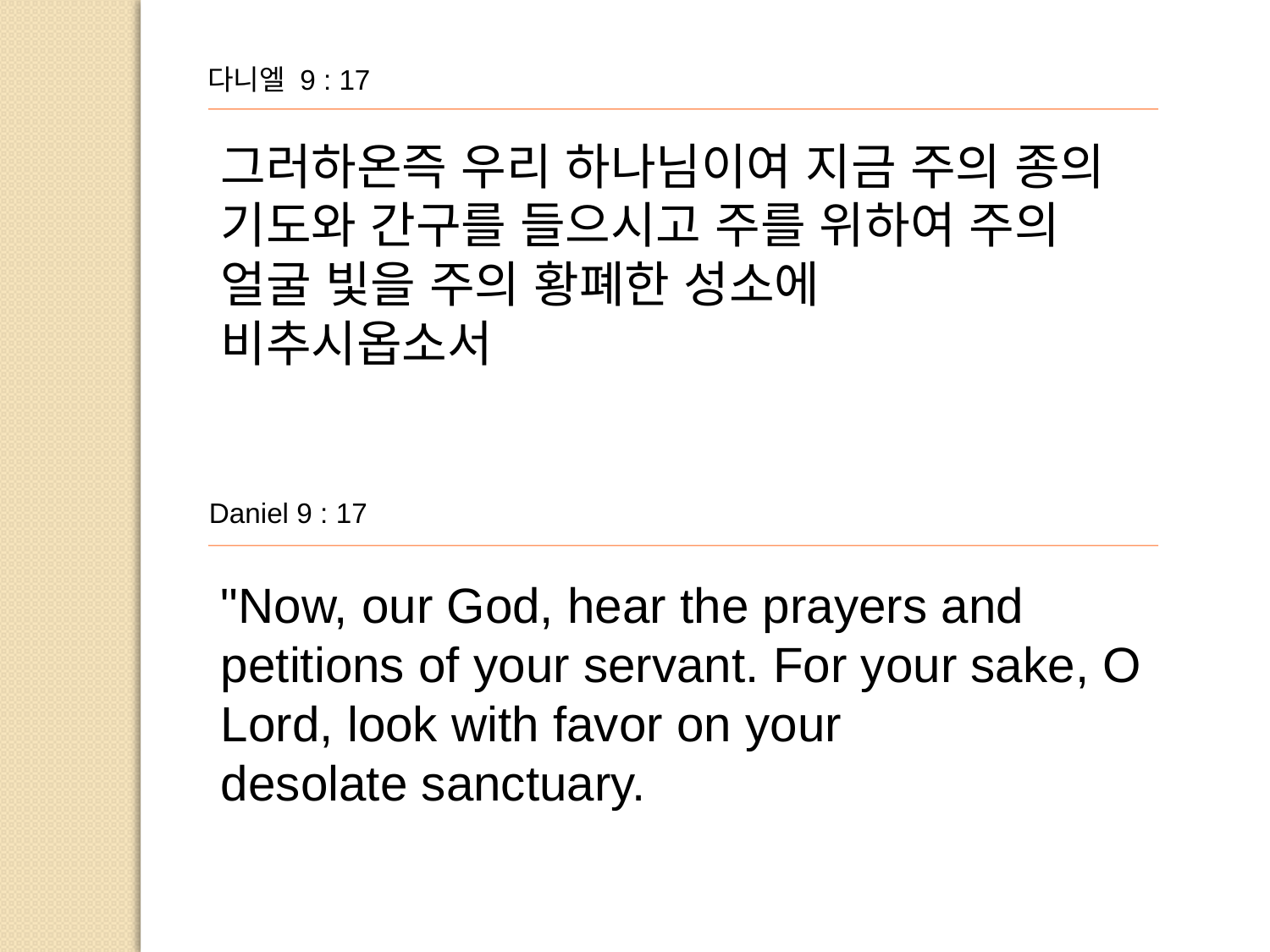

다니엘 9 : 17

그러하온즉 우리 하나님이여 지금 주의 종의 기도와 간구를 들으시고 주를 위하여 주의 얼굴 빛을 주의 황폐한 성소에
비추시옵소서
Daniel 9 : 17

"Now, our God, hear the prayers and petitions of your servant. For your sake, O Lord, look with favor on your
desolate sanctuary.